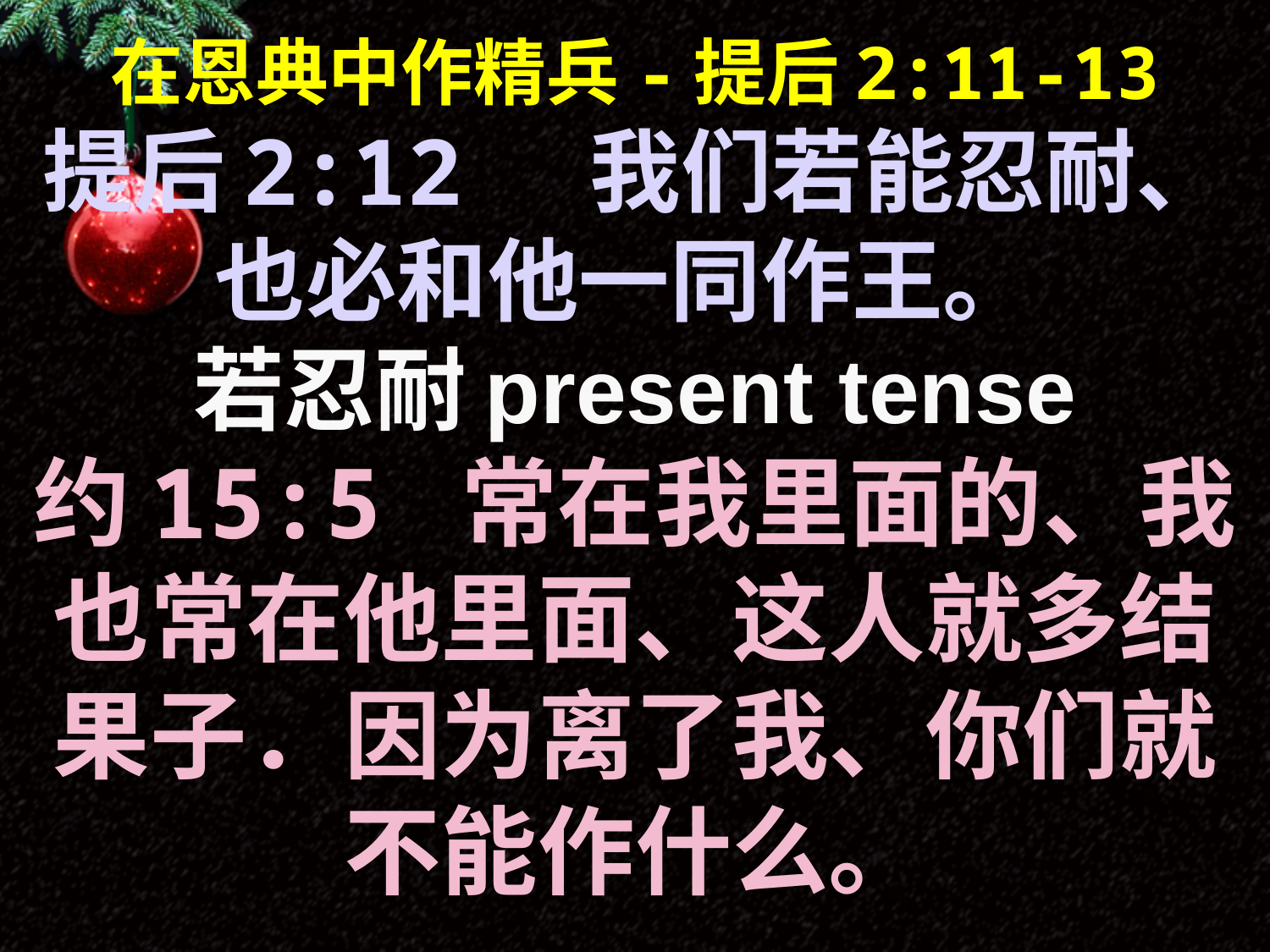

在恩典中作精兵-提后2:11-13
提后2:12  我们若能忍耐、也必和他一同作王。
若忍耐present tense
约15:5 常在我里面的、我也常在他里面、这人就多结果子．因为离了我、你们就不能作什么。